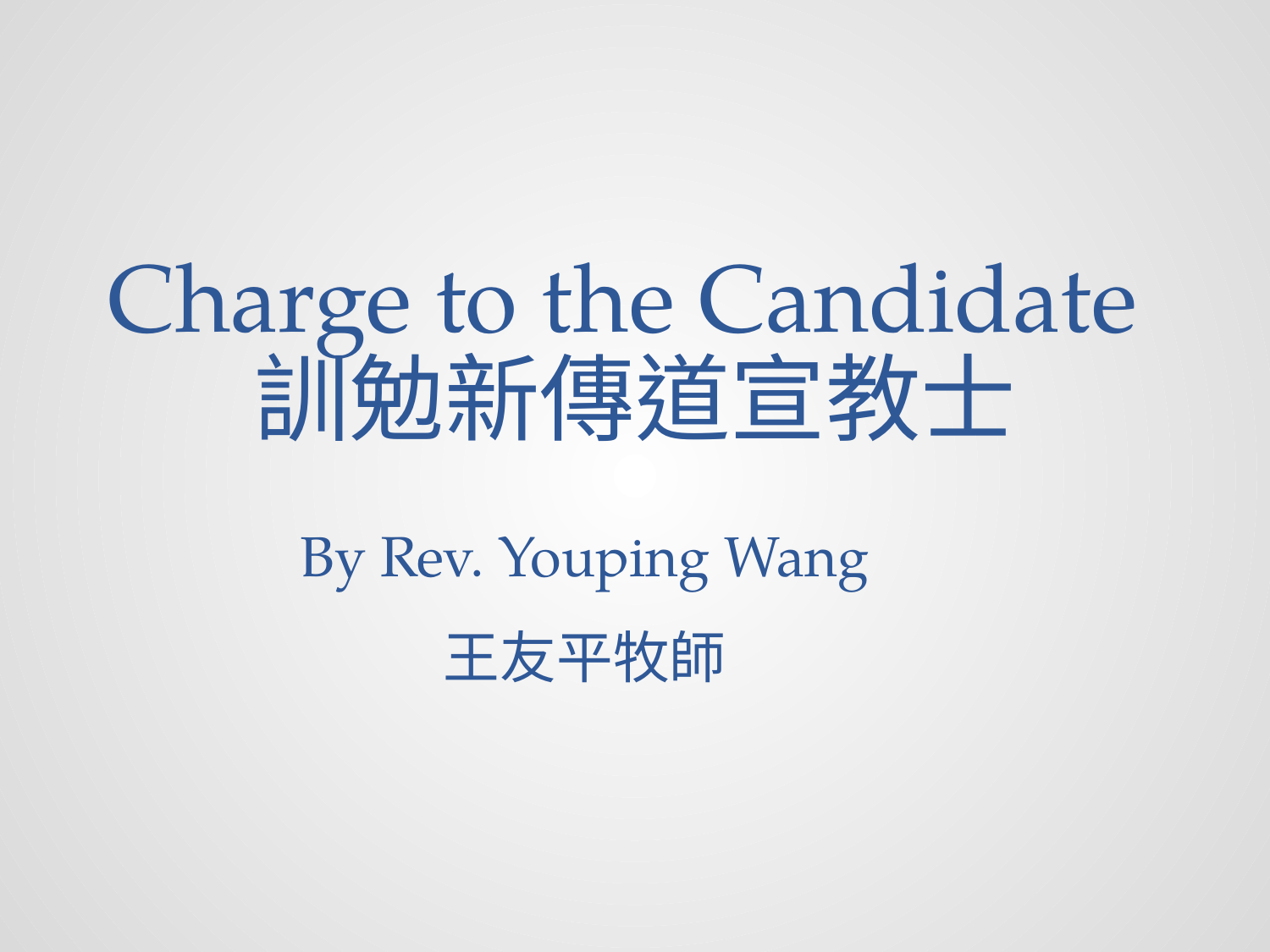

# Charge to the Candidate 訓勉新傳道宣教士
By Rev. Youping Wang
王友平牧師